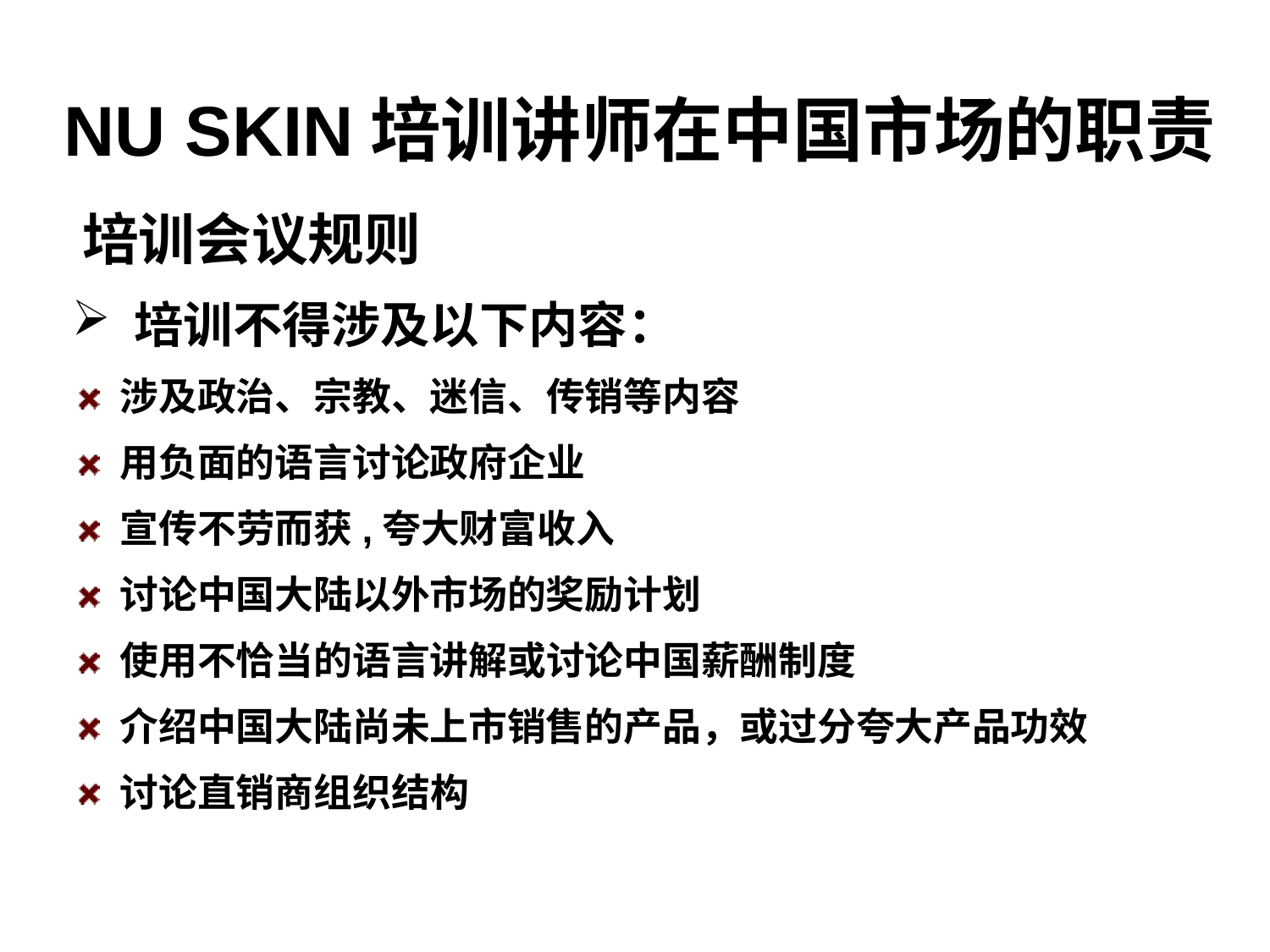

NU SKIN培训讲师在中国市场的职责
# 培训会议规则
 培训不得涉及以下内容：
 涉及政治、宗教、迷信、传销等内容
 用负面的语言讨论政府企业
 宣传不劳而获,夸大财富收入
 讨论中国大陆以外市场的奖励计划
 使用不恰当的语言讲解或讨论中国薪酬制度
 介绍中国大陆尚未上市销售的产品，或过分夸大产品功效
 讨论直销商组织结构